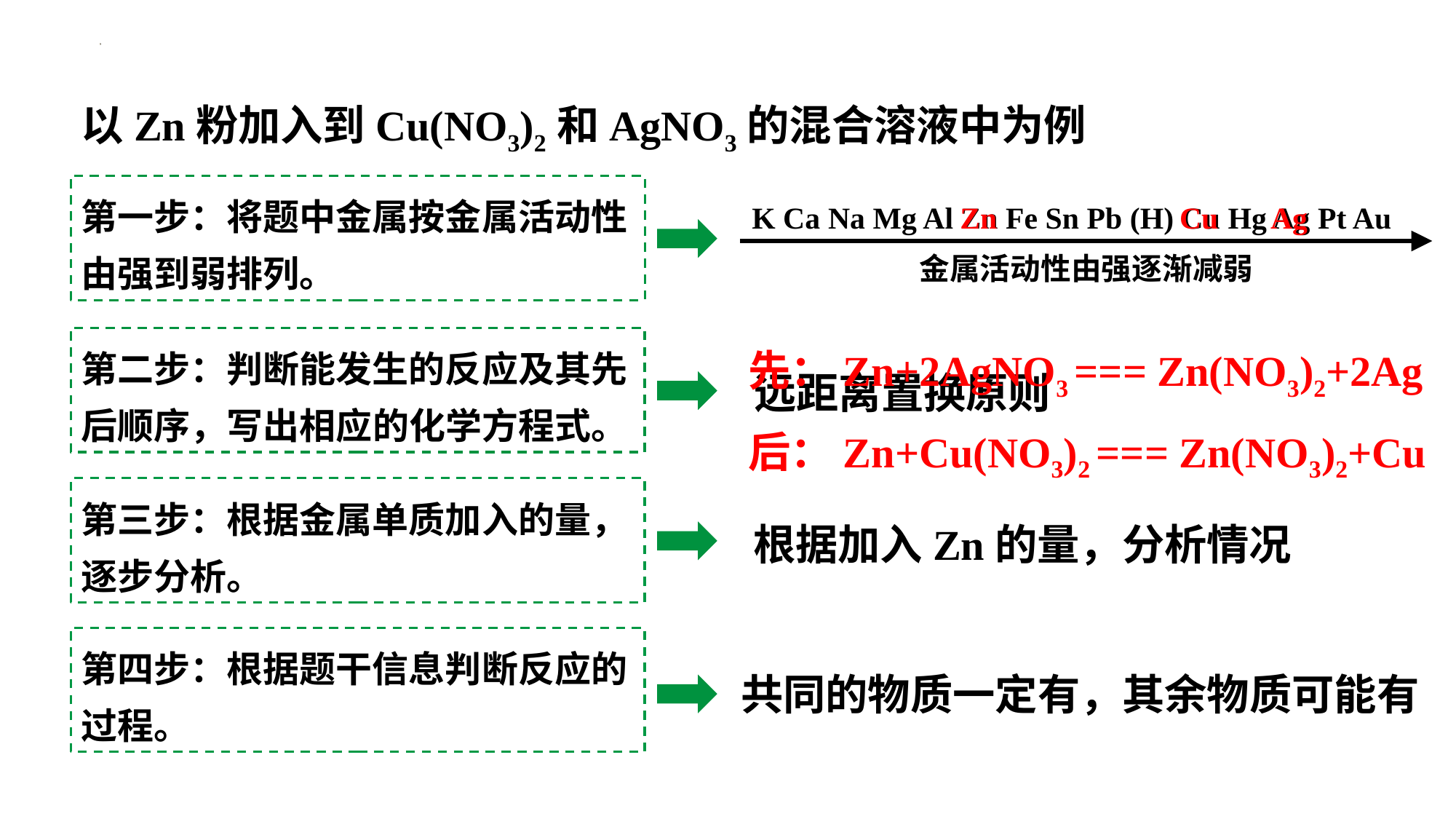

以Zn粉加入到Cu(NO3)2和AgNO3的混合溶液中为例
第一步：将题中金属按金属活动性由强到弱排列。
Ag
K Ca Na Mg Al Zn Fe Sn Pb (H) Cu Hg Ag Pt Au
金属活动性由强逐渐减弱
 Zn
Cu

先：Zn+2AgNO3 === Zn(NO3)2+2Ag
后：Zn+Cu(NO3)2 === Zn(NO3)2+Cu
第二步：判断能发生的反应及其先后顺序，写出相应的化学方程式。
远距离置换原则

第三步：根据金属单质加入的量，逐步分析。
根据加入Zn的量，分析情况

第四步：根据题干信息判断反应的过程。
共同的物质一定有，其余物质可能有